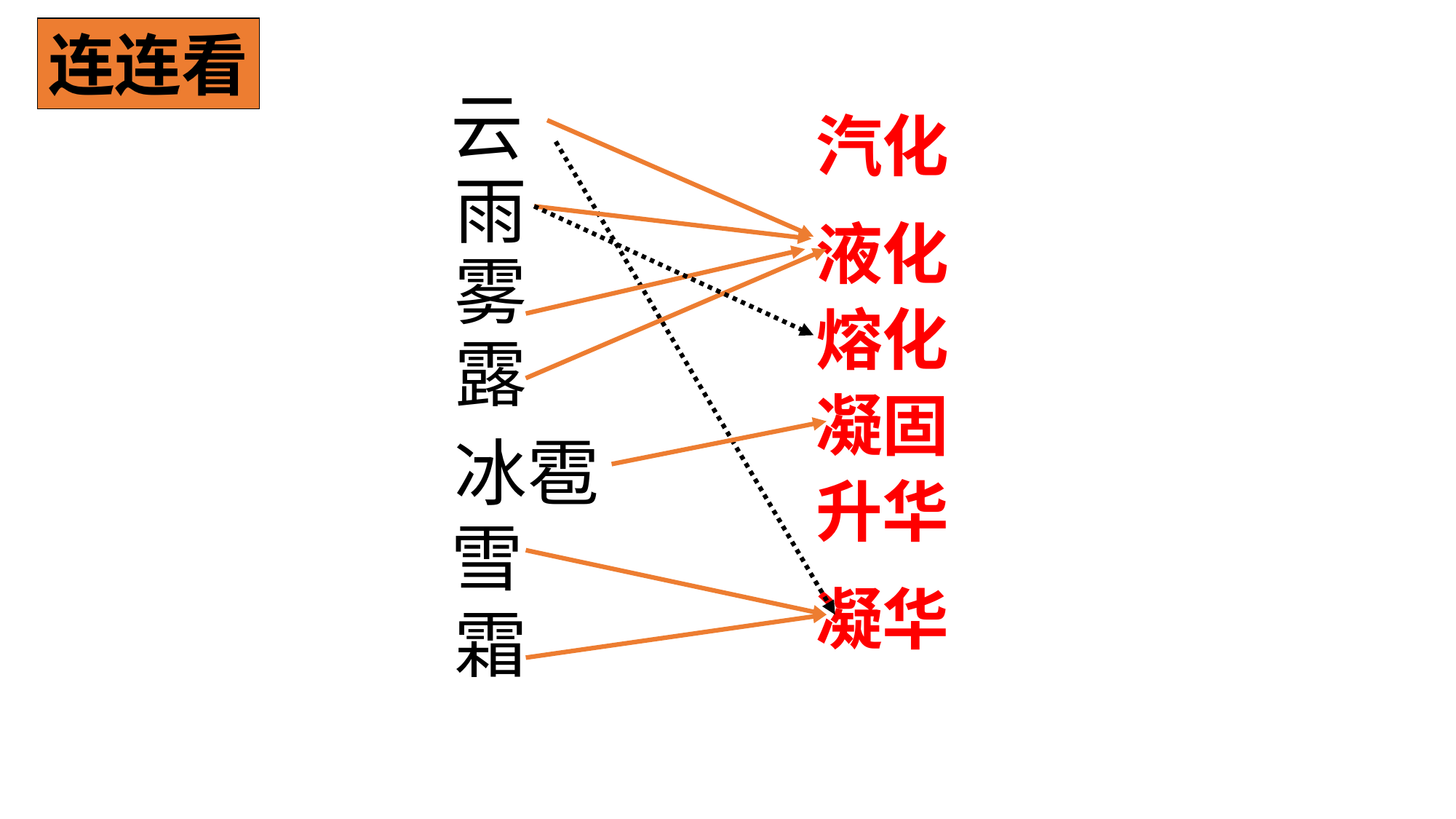

连连看
云
汽化

雨

液化
雾

熔化
露
凝固
冰雹

升华
雪

凝华
霜